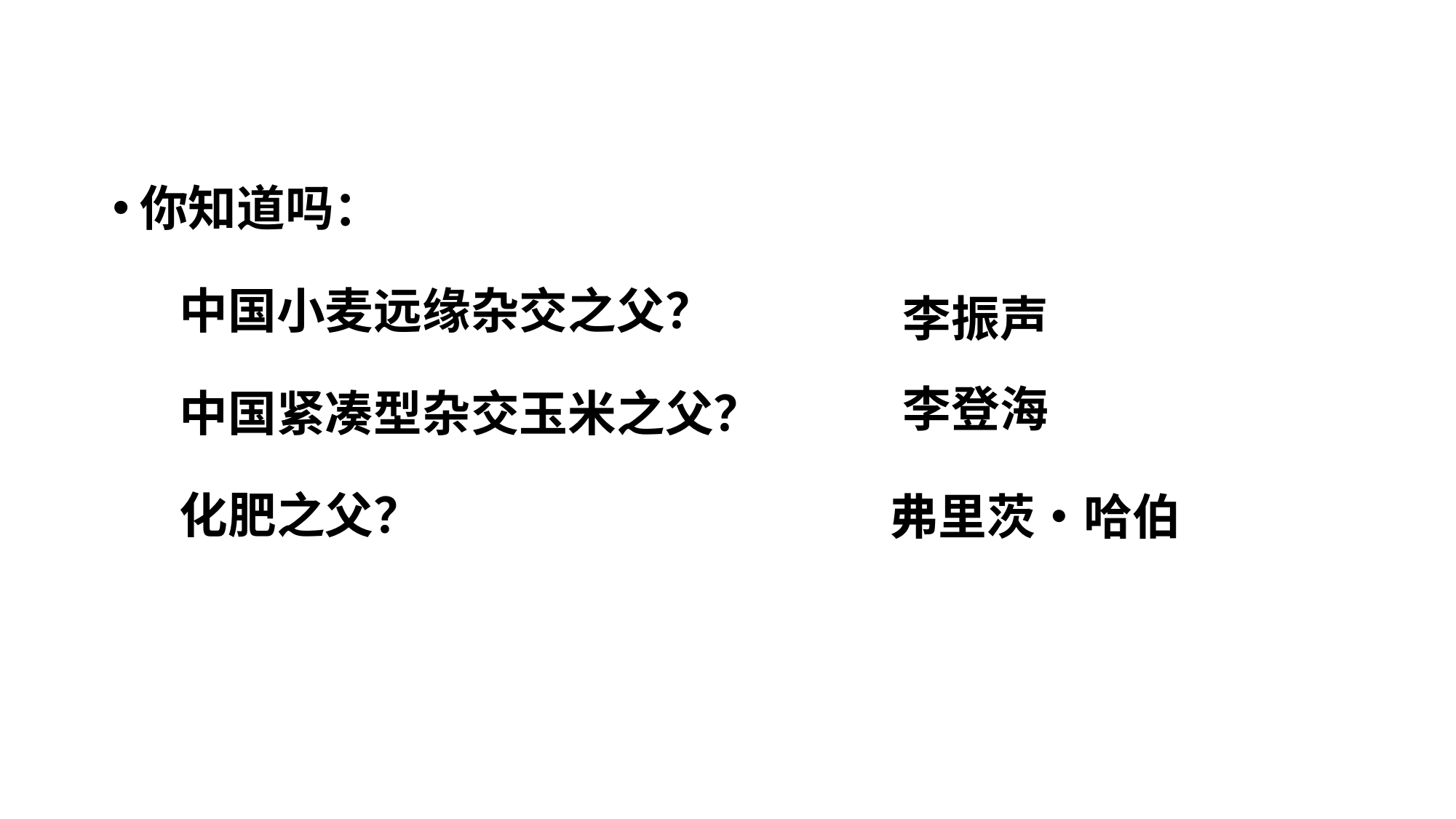

你知道吗：
     中国小麦远缘杂交之父？
     中国紧凑型杂交玉米之父？
     化肥之父？

李振声
李登海
弗里茨•哈伯